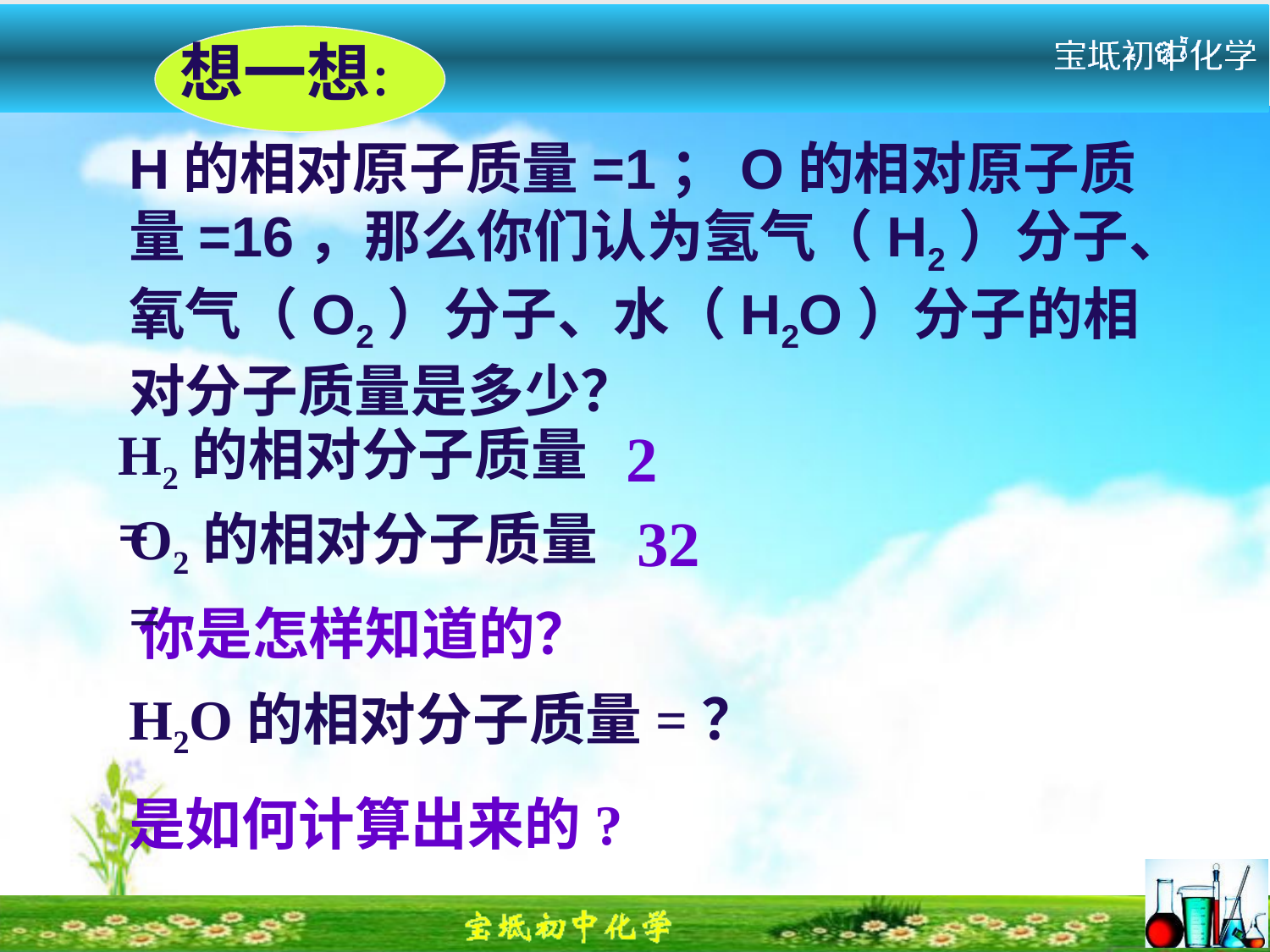

想一想：
H的相对原子质量=1；O的相对原子质量=16，那么你们认为氢气（H2）分子、氧气（O2）分子、水（H2O）分子的相对分子质量是多少？
H2的相对分子质量=
2
O2的相对分子质量=
32
你是怎样知道的？
H2O的相对分子质量=？
是如何计算出来的?